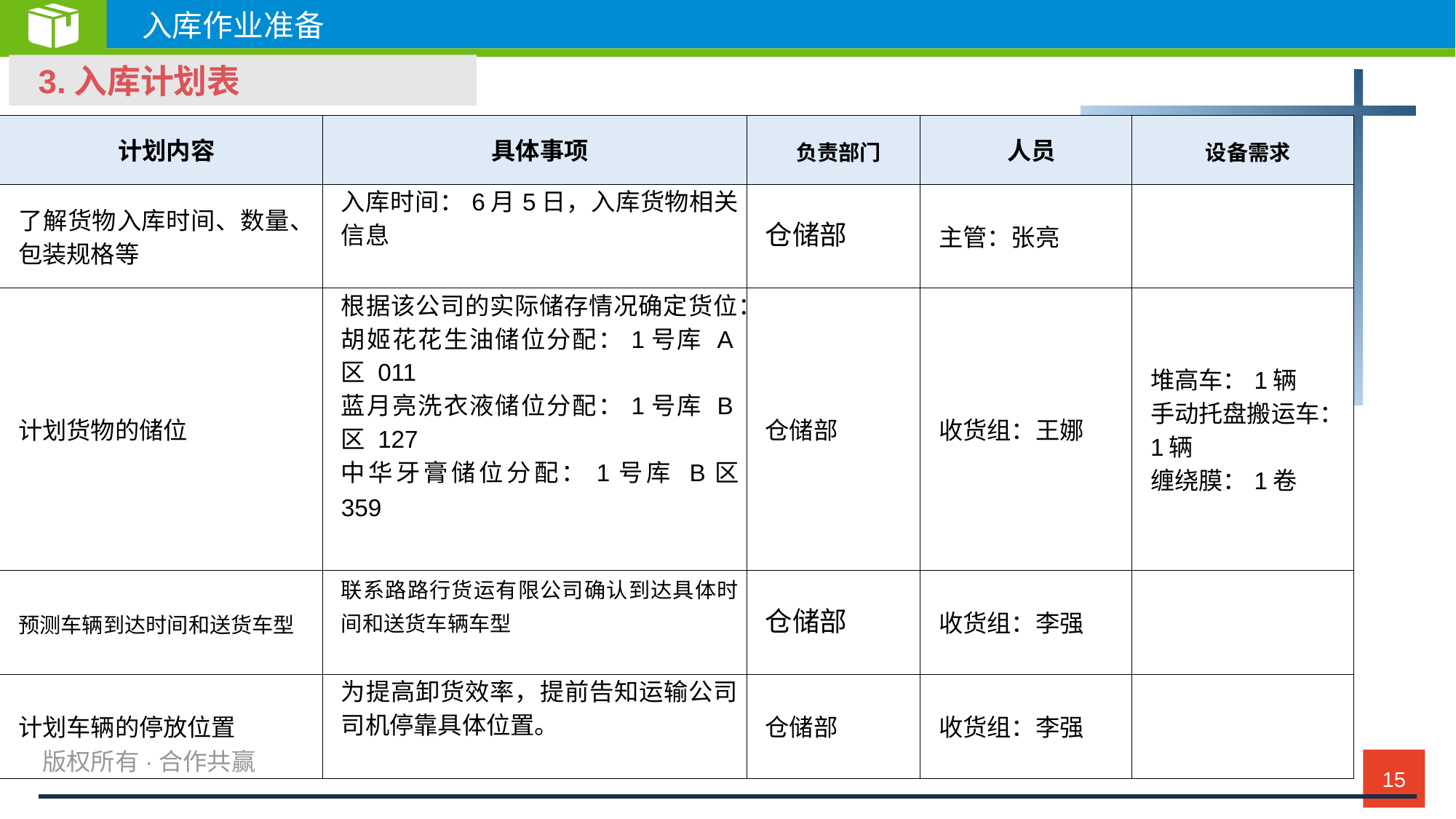

入库作业准备
  3.入库计划表

| 计划内容 | 具体事项 | 负责部门 | 人员 | 设备需求 |
| --- | --- | --- | --- | --- |
| 了解货物入库时间、数量、包装规格等 | 入库时间：6月5日，入库货物相关信息 | 仓储部 | 主管：张亮 |  |
| 计划货物的储位 | 根据该公司的实际储存情况确定货位： 胡姬花花生油储位分配：1号库 A区 011 蓝月亮洗衣液储位分配：1号库 B区 127 中华牙膏储位分配：1号库 B区 359 | 仓储部 | 收货组：王娜 | 堆高车：1辆 手动托盘搬运车：1辆 缠绕膜：1卷 |
| 预测车辆到达时间和送货车型 | 联系路路行货运有限公司确认到达具体时间和送货车辆车型 | 仓储部 | 收货组：李强 |  |
| 计划车辆的停放位置 | 为提高卸货效率，提前告知运输公司司机停靠具体位置。 | 仓储部 | 收货组：李强 |  |
15